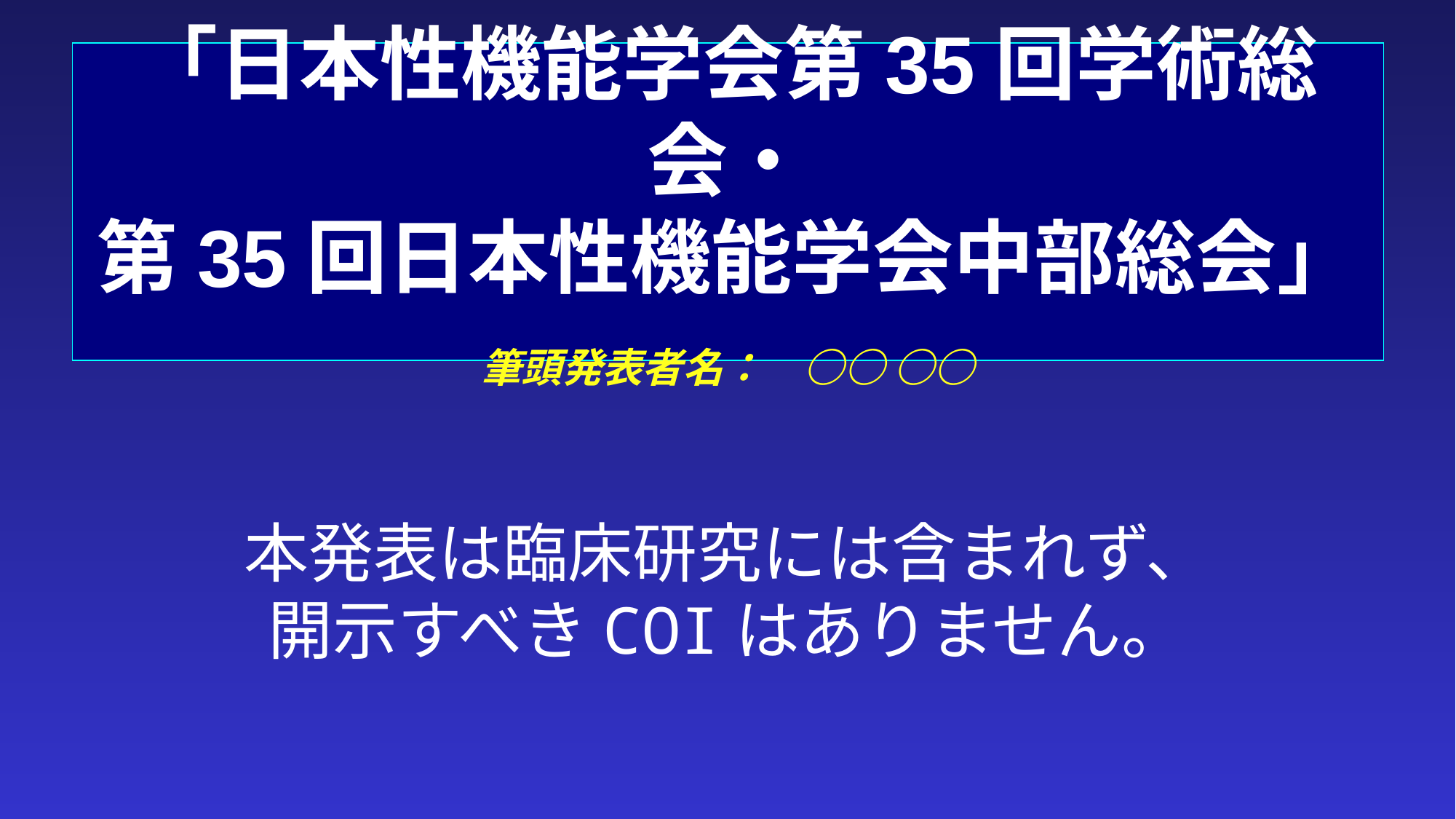

「日本性機能学会第35回学術総会・
第35回日本性機能学会中部総会」
　
筆頭発表者名：　○○ ○○

本発表は臨床研究には含まれず、
開示すべきCOIはありません。